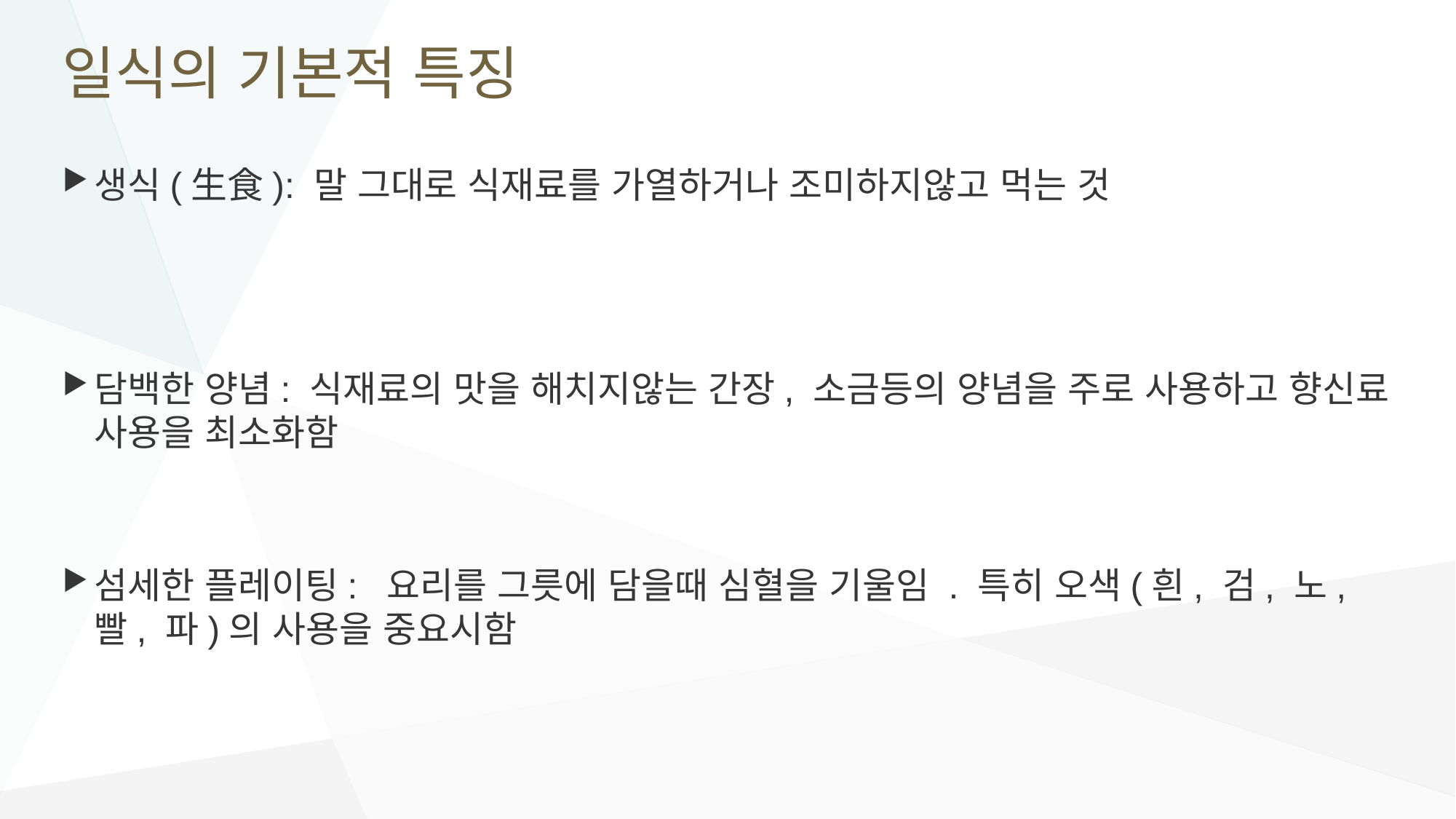

# 일식의 기본적 특징
생식(生食): 말 그대로 식재료를 가열하거나 조미하지않고 먹는 것

담백한 양념: 식재료의 맛을 해치지않는 간장, 소금등의 양념을 주로 사용하고 향신료 사용을 최소화함

섬세한 플레이팅:  요리를 그릇에 담을때 심혈을 기울임 . 특히 오색(흰, 검, 노, 빨, 파)의 사용을 중요시함